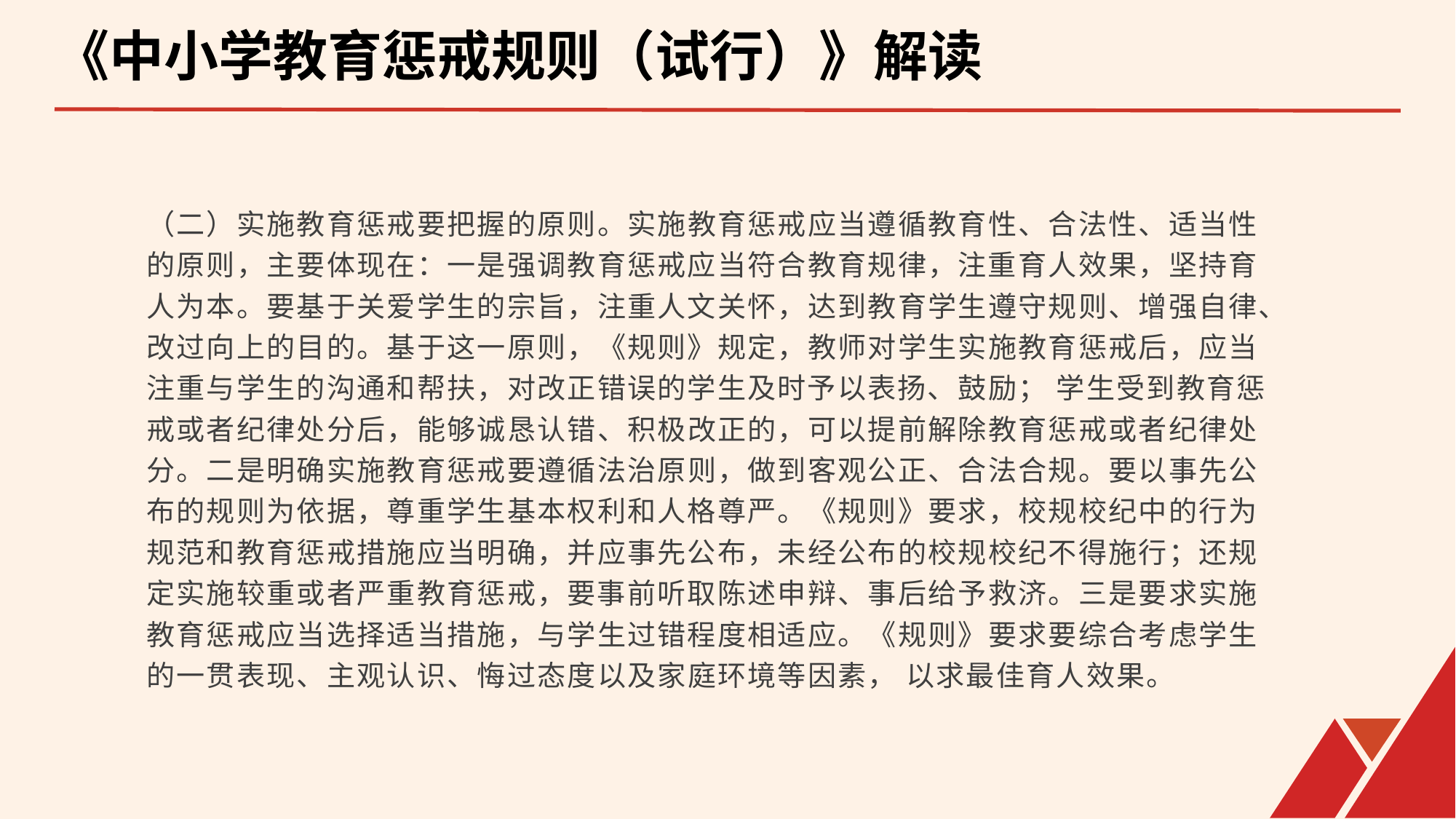

《中小学教育惩戒规则（试行）》解读
（二）实施教育惩戒要把握的原则。实施教育惩戒应当遵循教育性、合法性、适当性的原则，主要体现在：一是强调教育惩戒应当符合教育规律，注重育人效果，坚持育人为本。要基于关爱学生的宗旨，注重人文关怀，达到教育学生遵守规则、增强自律、改过向上的目的。基于这一原则，《规则》规定，教师对学生实施教育惩戒后，应当注重与学生的沟通和帮扶，对改正错误的学生及时予以表扬、鼓励； 学生受到教育惩戒或者纪律处分后，能够诚恳认错、积极改正的，可以提前解除教育惩戒或者纪律处分。二是明确实施教育惩戒要遵循法治原则，做到客观公正、合法合规。要以事先公布的规则为依据，尊重学生基本权利和人格尊严。《规则》要求，校规校纪中的行为规范和教育惩戒措施应当明确，并应事先公布，未经公布的校规校纪不得施行；还规定实施较重或者严重教育惩戒，要事前听取陈述申辩、事后给予救济。三是要求实施教育惩戒应当选择适当措施，与学生过错程度相适应。《规则》要求要综合考虑学生的一贯表现、主观认识、悔过态度以及家庭环境等因素， 以求最佳育人效果。